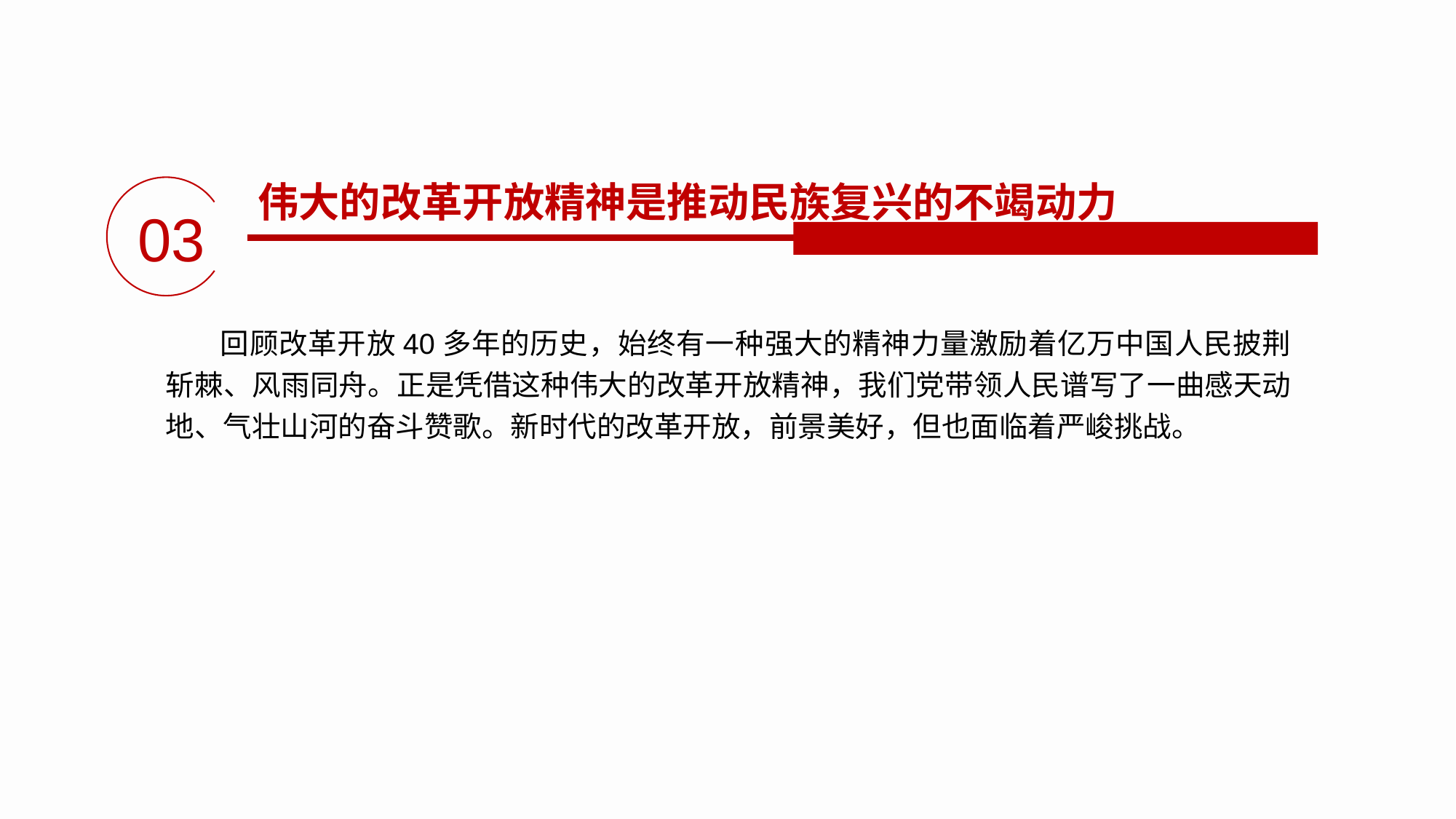

伟大的改革开放精神是推动民族复兴的不竭动力

03

回顾改革开放40多年的历史，始终有一种强大的精神力量激励着亿万中国人民披荆斩棘、风雨同舟。正是凭借这种伟大的改革开放精神，我们党带领人民谱写了一曲感天动地、气壮山河的奋斗赞歌。新时代的改革开放，前景美好，但也面临着严峻挑战。